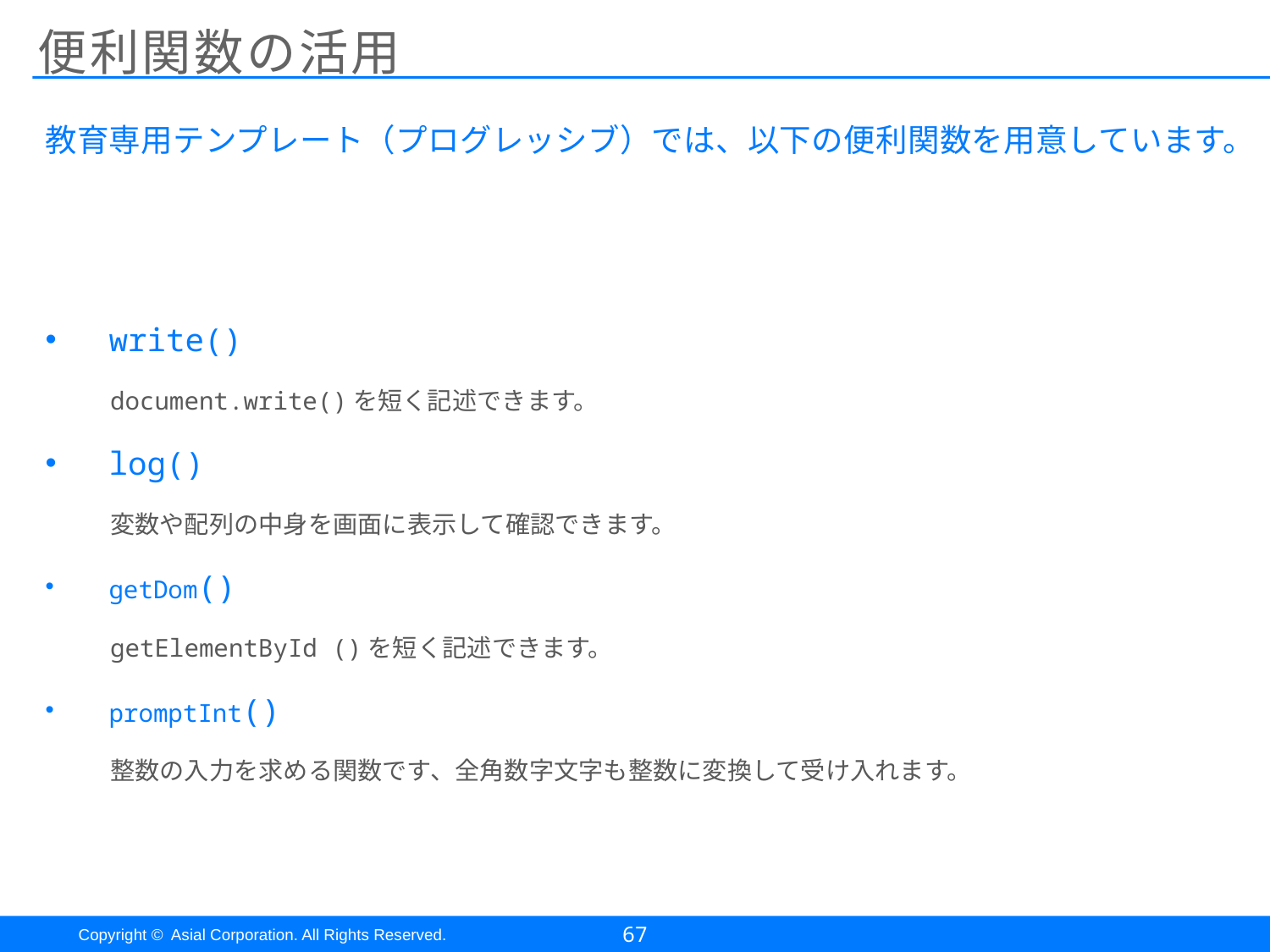

# 便利関数の活用
教育専用テンプレート（プログレッシブ）では、以下の便利関数を用意しています。
write()
document.write()を短く記述できます。
log()
変数や配列の中身を画面に表示して確認できます。
getDom()
getElementById ()を短く記述できます。
promptInt()
整数の入力を求める関数です、全角数字文字も整数に変換して受け入れます。

67